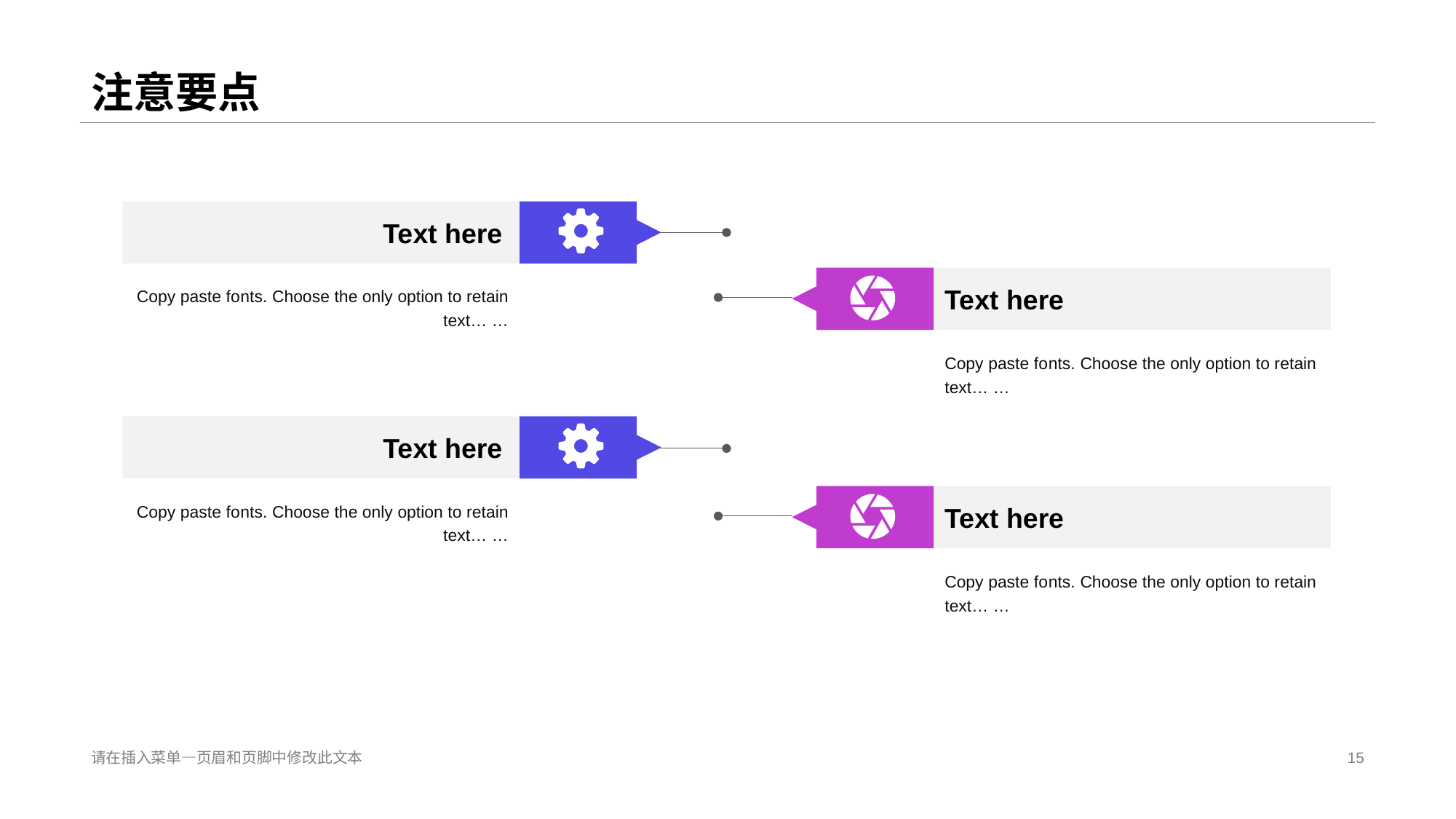

# 注意要点
Te xt here

Copy paste fo nts. Choose the only option to retain text… …

Te xt here

Copy paste fo nts. Choose the only option to retain text… …
Te xt here

Copy paste fo nts. Choose the only option to retain text… …

Te xt here

Copy paste fo nts. Choose the only option to retain text… …
请在插入菜单—页眉和页脚中修改此文本
15